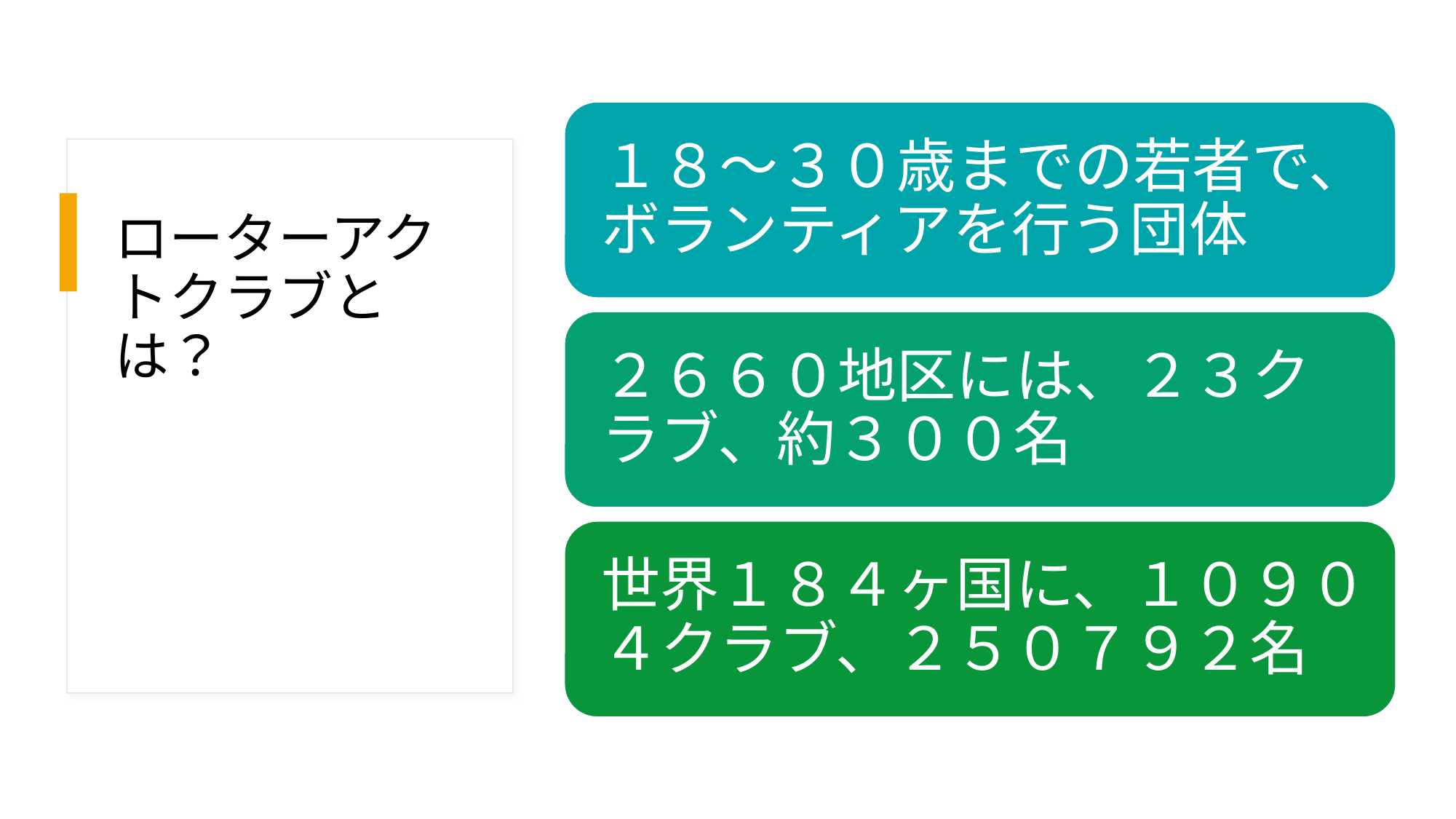

１８～３０歳までの若者で、ボランティアを行う団体
２６６０地区には、２３クラブ、約３００名
世界１８４ヶ国に、１０９０４クラブ、２５０７９２名

# ローターアクトクラブとは？